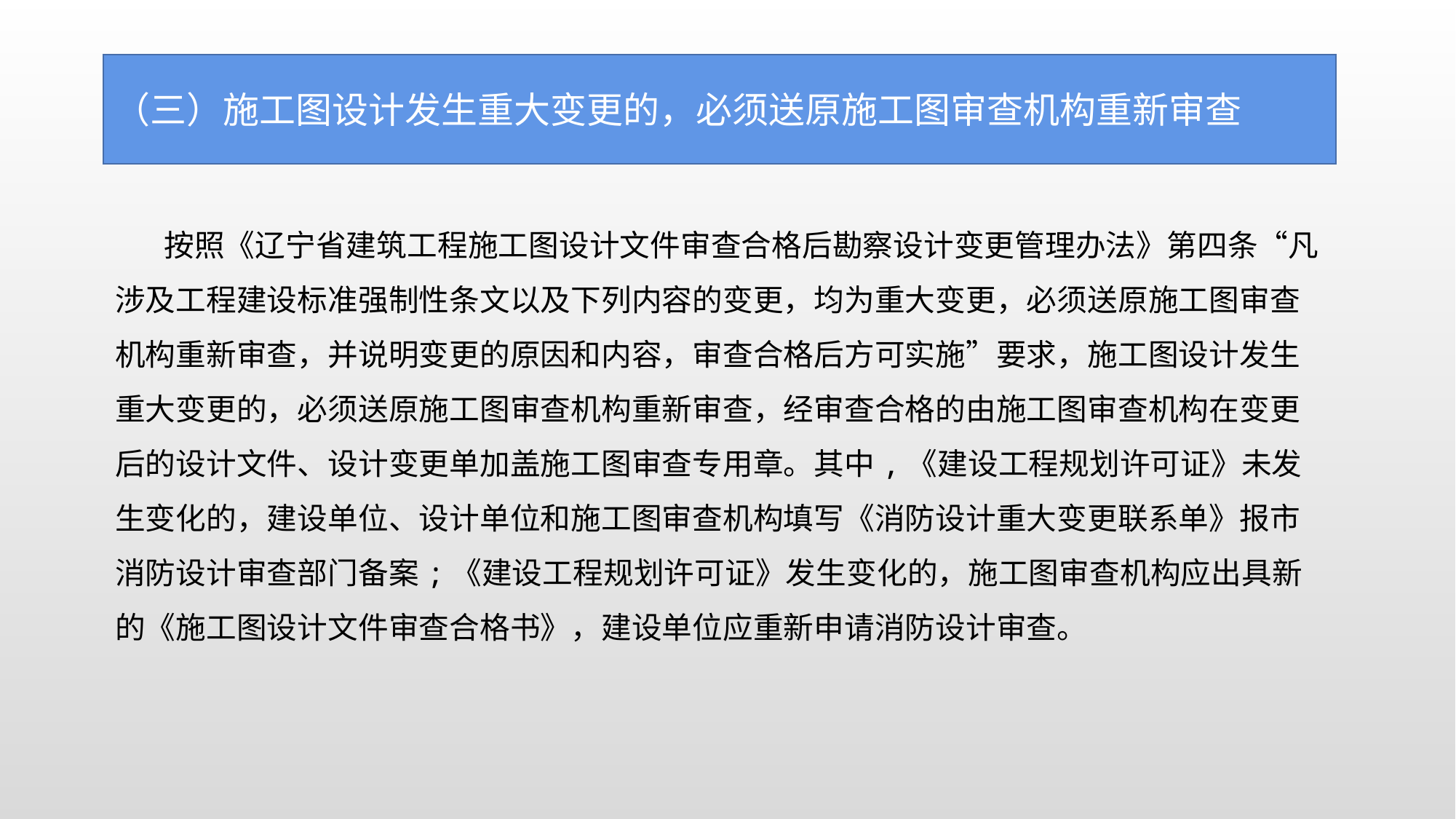

（三）施工图设计发生重大变更的，必须送原施工图审查机构重新审查
按照《辽宁省建筑工程施工图设计文件审查合格后勘察设计变更管理办法》第四条“凡涉及工程建设标准强制性条文以及下列内容的变更，均为重大变更，必须送原施工图审查机构重新审查，并说明变更的原因和内容，审查合格后方可实施”要求，施工图设计发生重大变更的，必须送原施工图审查机构重新审查，经审查合格的由施工图审查机构在变更后的设计文件、设计变更单加盖施工图审查专用章。其中,《建设工程规划许可证》未发生变化的，建设单位、设计单位和施工图审查机构填写《消防设计重大变更联系单》报市消防设计审查部门备案;《建设工程规划许可证》发生变化的，施工图审查机构应出具新的《施工图设计文件审查合格书》，建设单位应重新申请消防设计审查。